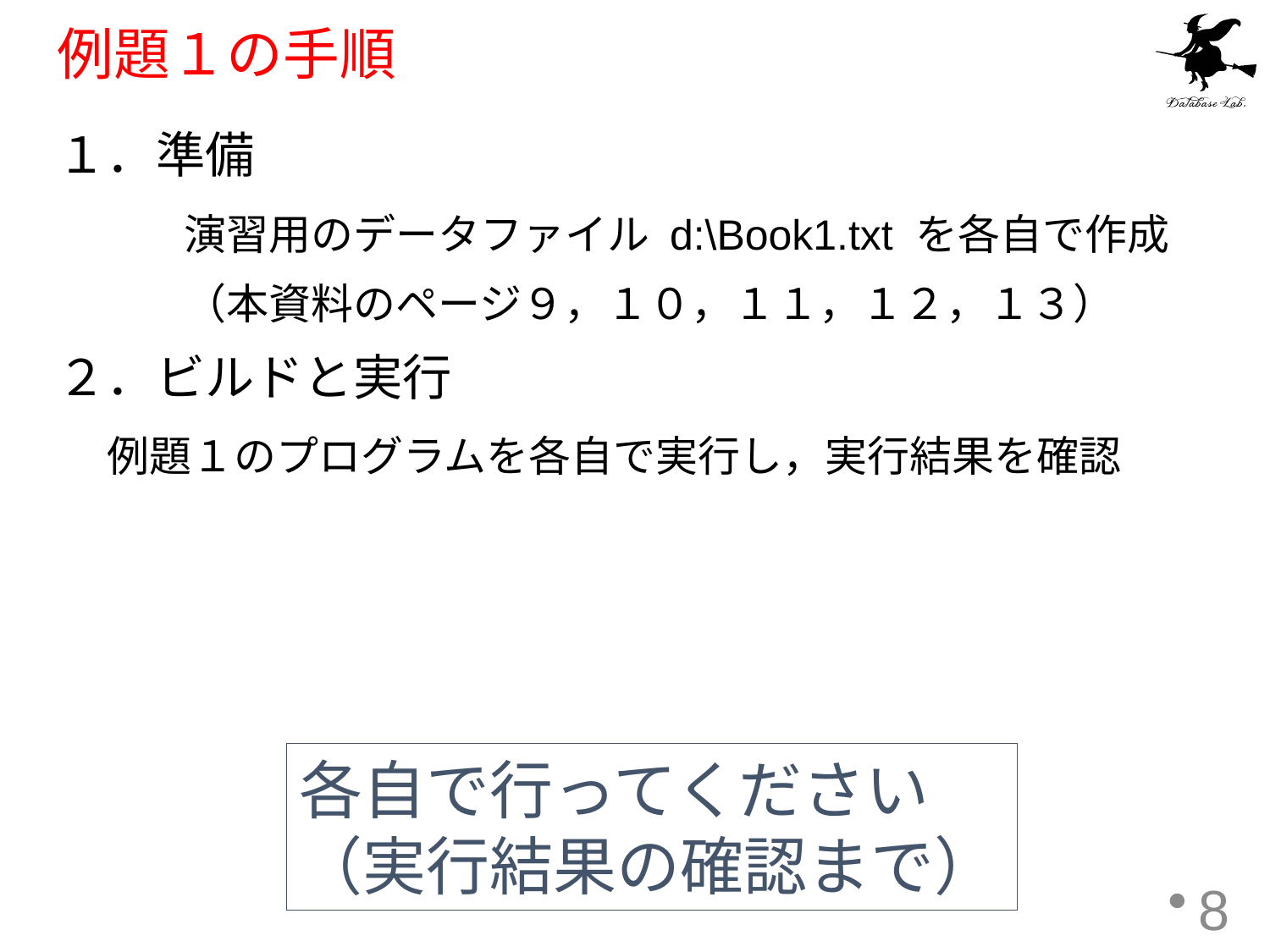

# 例題１の手順
１．準備
	演習用のデータファイル d:\Book1.txt を各自で作成
　　　（本資料のページ９，１０，１１，１２，１３）
２．ビルドと実行
　例題１のプログラムを各自で実行し，実行結果を確認

各自で行ってください
（実行結果の確認まで）
8